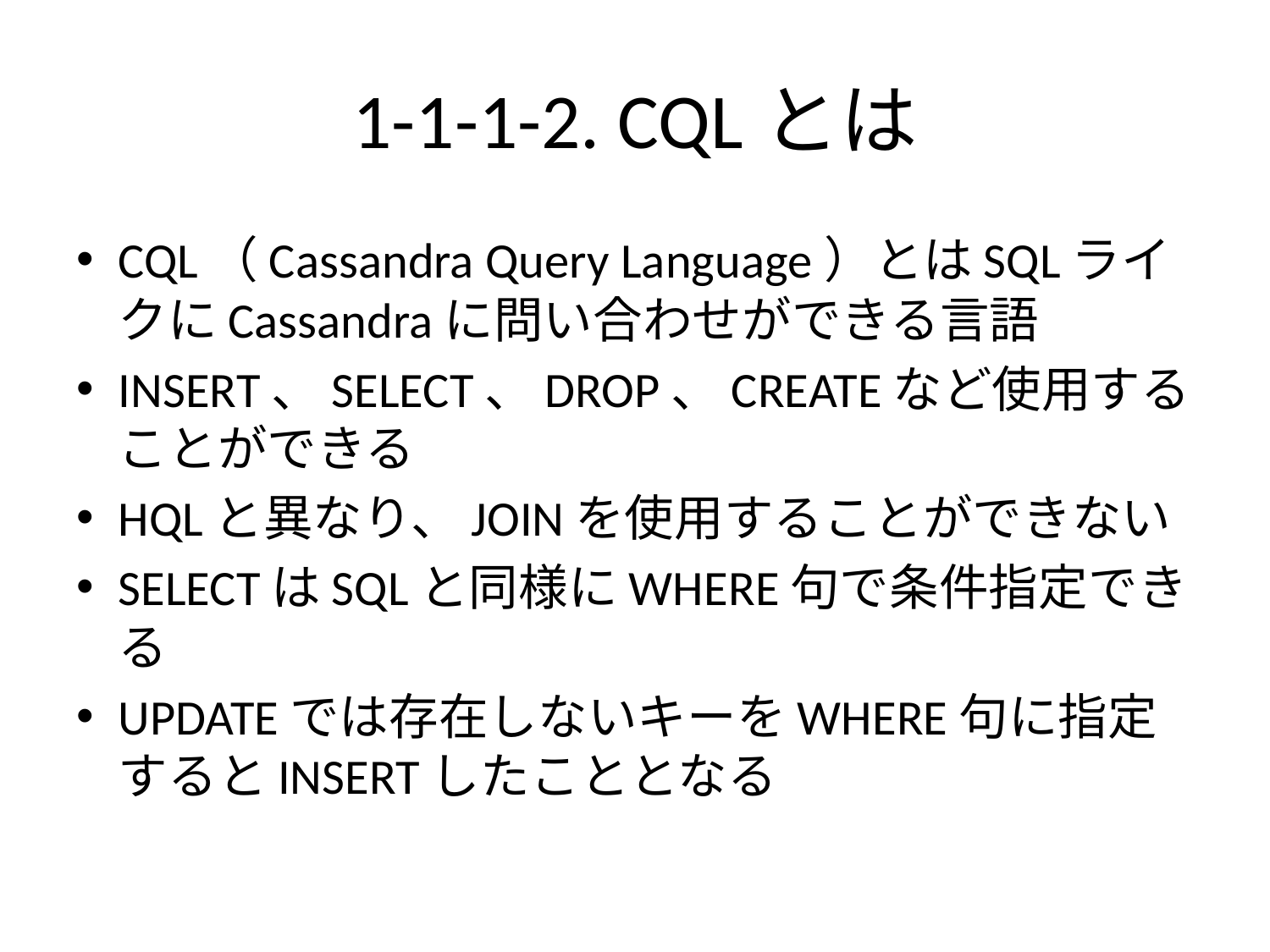

# 1-1-1-2. CQLとは
CQL（Cassandra Query Language）とはSQLライクにCassandraに問い合わせができる言語
INSERT、SELECT、DROP、CREATEなど使用することができる
HQLと異なり、JOINを使用することができない
SELECTはSQLと同様にWHERE句で条件指定できる
UPDATEでは存在しないキーをWHERE句に指定するとINSERTしたこととなる